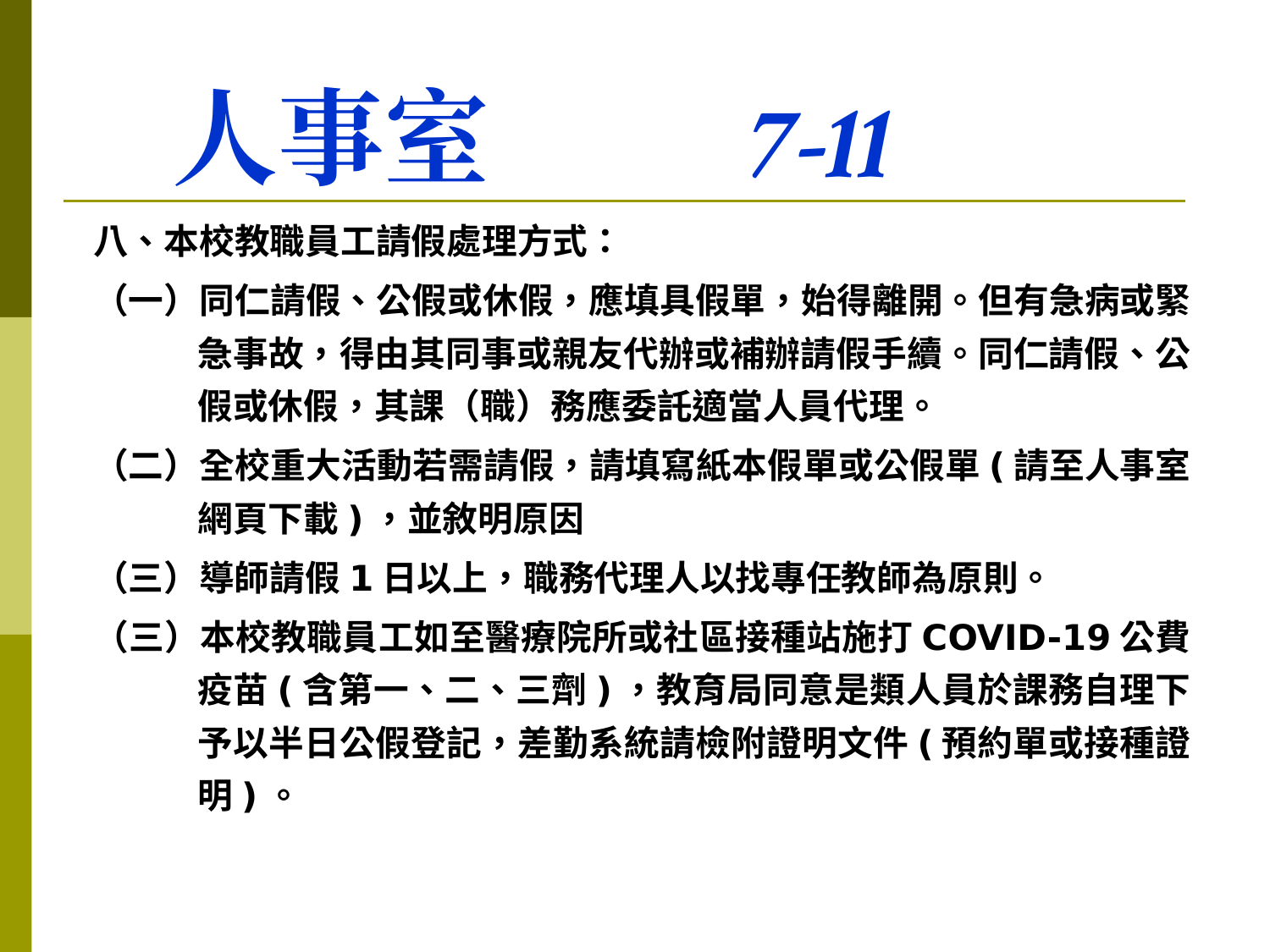

# 人事室            7-11
八、本校教職員工請假處理方式：
（一）同仁請假、公假或休假，應填具假單，始得離開。但有急病或緊急事故，得由其同事或親友代辦或補辦請假手續。同仁請假、公假或休假，其課（職）務應委託適當人員代理。
（二）全校重大活動若需請假，請填寫紙本假單或公假單(請至人事室網頁下載)，並敘明原因
（三）導師請假1日以上，職務代理人以找專任教師為原則。
（三）本校教職員工如至醫療院所或社區接種站施打COVID-19公費疫苗(含第一、二、三劑)，教育局同意是類人員於課務自理下予以半日公假登記，差勤系統請檢附證明文件(預約單或接種證明)。